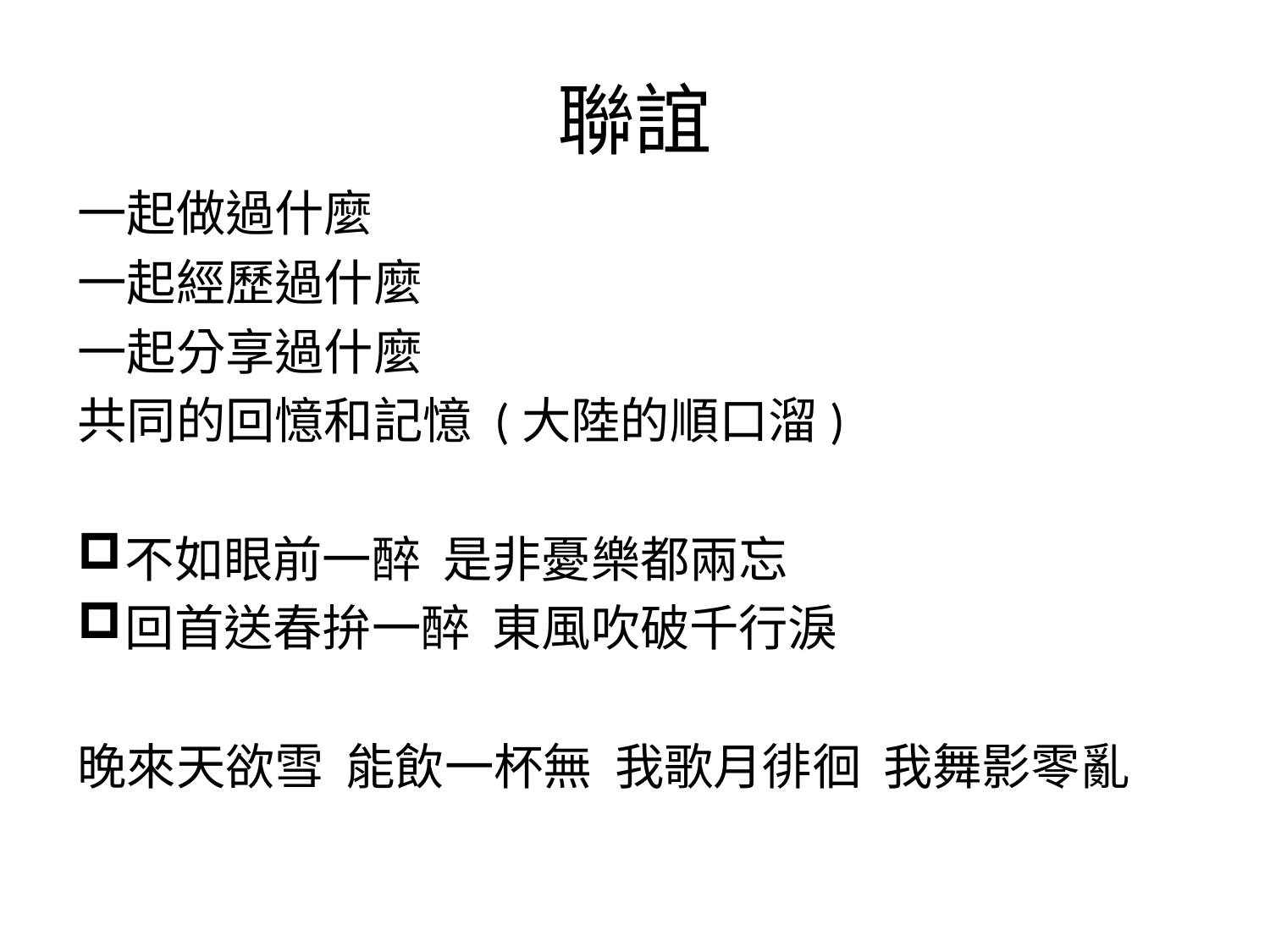

# 聯誼
一起做過什麼
一起經歷過什麼
一起分享過什麼
共同的回憶和記憶 (大陸的順口溜)

不如眼前一醉  是非憂樂都兩忘
回首送春拚一醉  東風吹破千行淚

晚來天欲雪  能飲一杯無  我歌月徘徊  我舞影零亂